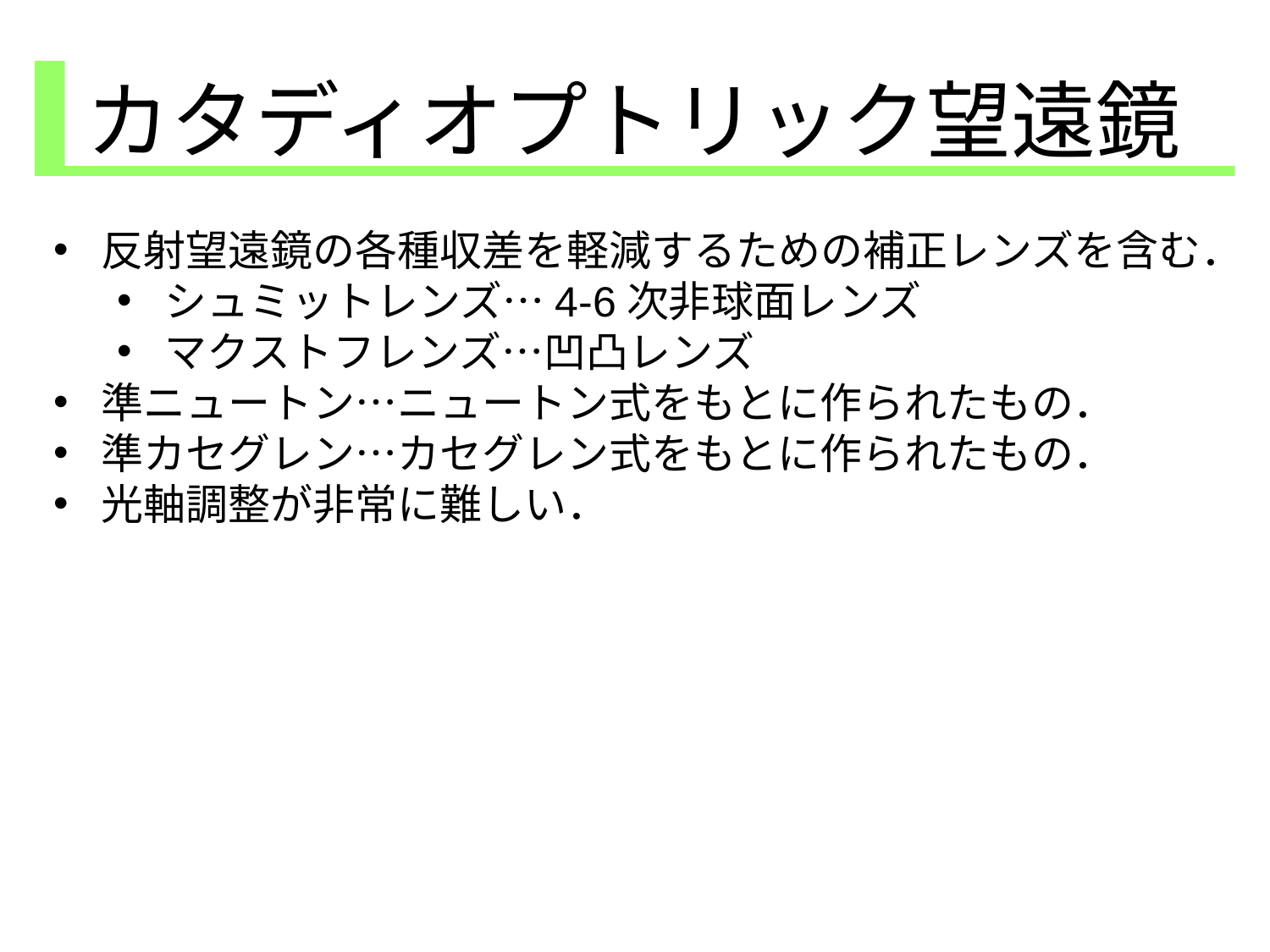

カタディオプトリック望遠鏡

反射望遠鏡の各種収差を軽減するための補正レンズを含む．
シュミットレンズ…4-6次非球面レンズ
マクストフレンズ…凹凸レンズ
準ニュートン…ニュートン式をもとに作られたもの．
準カセグレン…カセグレン式をもとに作られたもの．
光軸調整が非常に難しい．